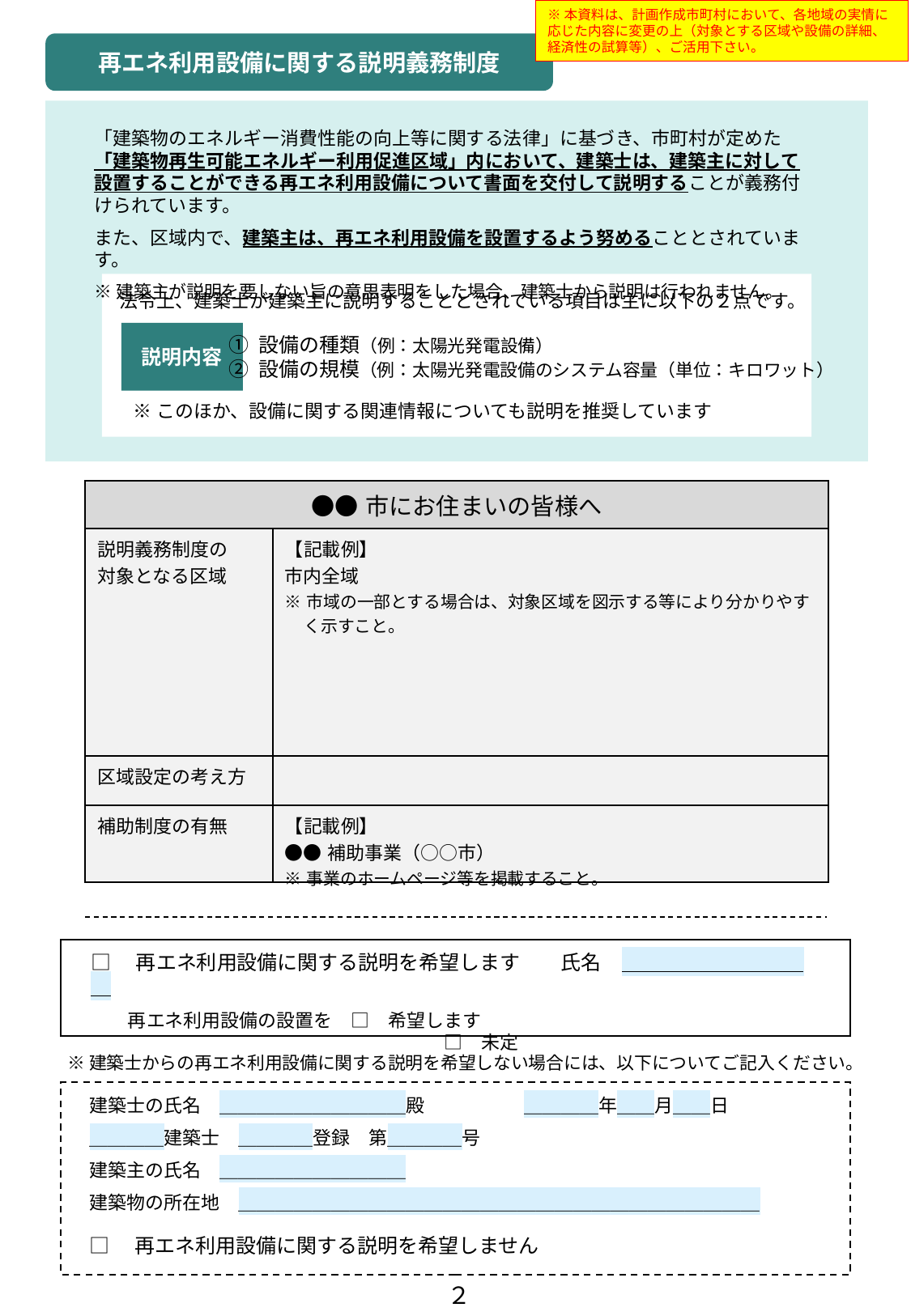

※本資料は、計画作成市町村において、各地域の実情に応じた内容に変更の上（対象とする区域や設備の詳細、経済性の試算等）、ご活用下さい。
再エネ利用設備に関する説明義務制度

「建築物のエネルギー消費性能の向上等に関する法律」に基づき、市町村が定めた「建築物再生可能エネルギー利用促進区域」内において、建築士は、建築主に対して設置することができる再エネ利用設備について書面を交付して説明することが義務付けられています。
また、区域内で、建築主は、再エネ利用設備を設置するよう努めることとされています。
※建築主が説明を要しない旨の意思表明をした場合、建築士から説明は行われません。

法令上、建築士が建築主に説明することとされている項目は主に以下の２点です。
説明内容
① 設備の種類（例：太陽光発電設備）
② 設備の規模（例：太陽光発電設備のシステム容量（単位：キロワット）
※このほか、設備に関する関連情報についても説明を推奨しています
| ●●市にお住まいの皆様へ |  |
| --- | --- |
| 説明義務制度の 対象となる区域 | 【記載例】 市内全域 ※市域の一部とする場合は、対象区域を図示する等により分かりやすく示すこと。 |
| 区域設定の考え方 |  |
| 補助制度の有無 | 【記載例】 ●●補助事業（○○市） ※事業のホームページ等を掲載すること。 |

□　再エネ利用設備に関する説明を希望します　　氏名　＿＿＿＿＿＿＿＿＿＿
　　再エネ利用設備の設置を　□　希望します
　　　　　　　　　　　　　　　　　　　□　未定
※建築士からの再エネ利用設備に関する説明を希望しない場合には、以下についてご記入ください。

建築士の氏名　＿＿＿＿＿＿＿＿＿＿殿　                   ＿＿＿＿年＿＿月＿＿日
＿＿＿＿建築士　＿＿＿＿登録　第＿＿＿＿号
建築主の氏名　＿＿＿＿＿＿＿＿＿＿
建築物の所在地　＿＿＿＿＿＿＿＿＿＿＿＿＿＿＿＿＿＿＿＿＿＿＿＿＿＿＿＿
□　再エネ利用設備に関する説明を希望しません
２